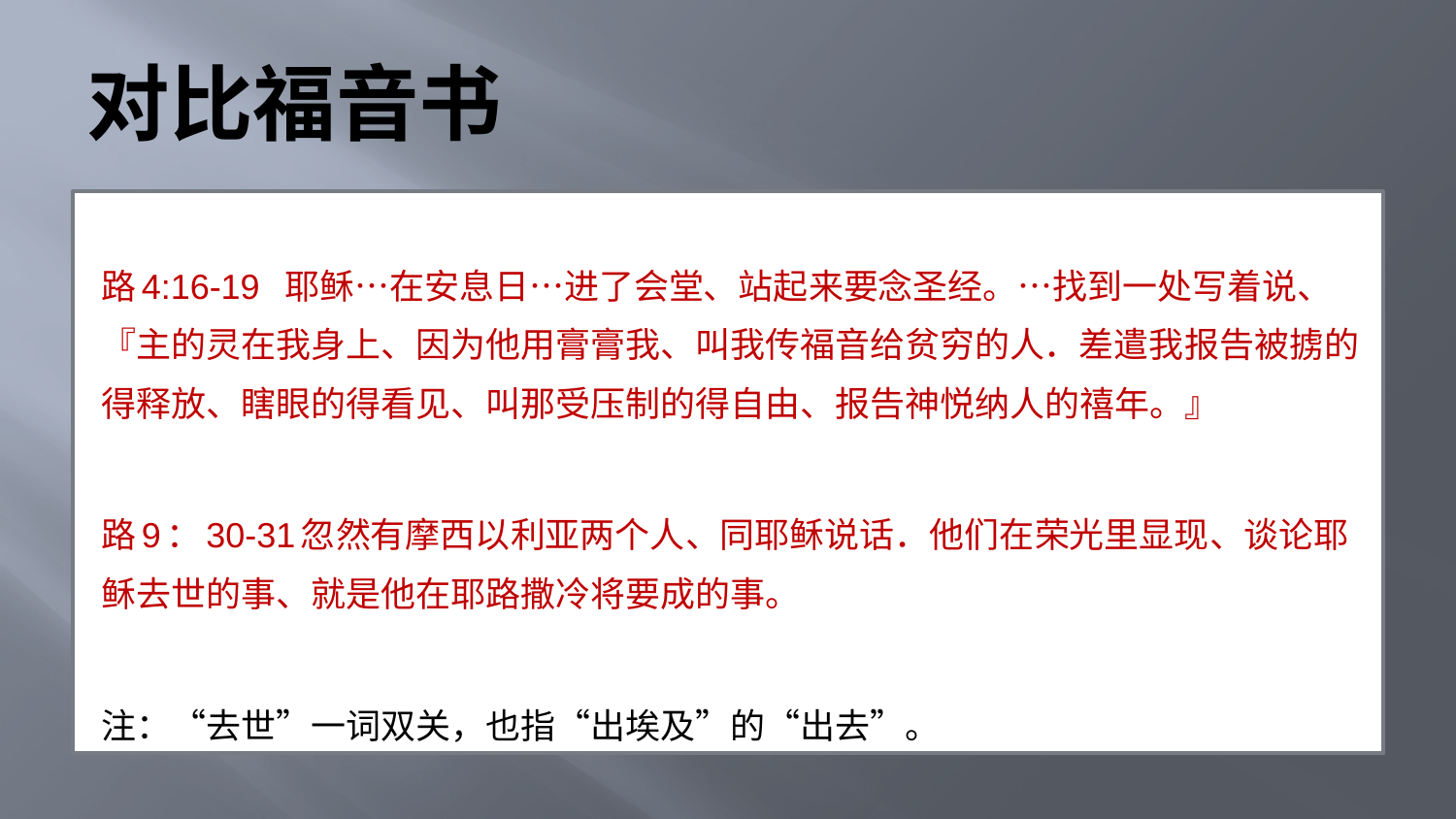

# 对比福音书

路4:16-19  耶稣…在安息日…进了会堂、站起来要念圣经。…找到一处写着说、『主的灵在我身上、因为他用膏膏我、叫我传福音给贫穷的人．差遣我报告被掳的得释放、瞎眼的得看见、叫那受压制的得自由、报告神悦纳人的禧年。』

路9：30-31忽然有摩西以利亚两个人、同耶稣说话．他们在荣光里显现、谈论耶稣去世的事、就是他在耶路撒冷将要成的事。

注：“去世”一词双关，也指“出埃及”的“出去”。